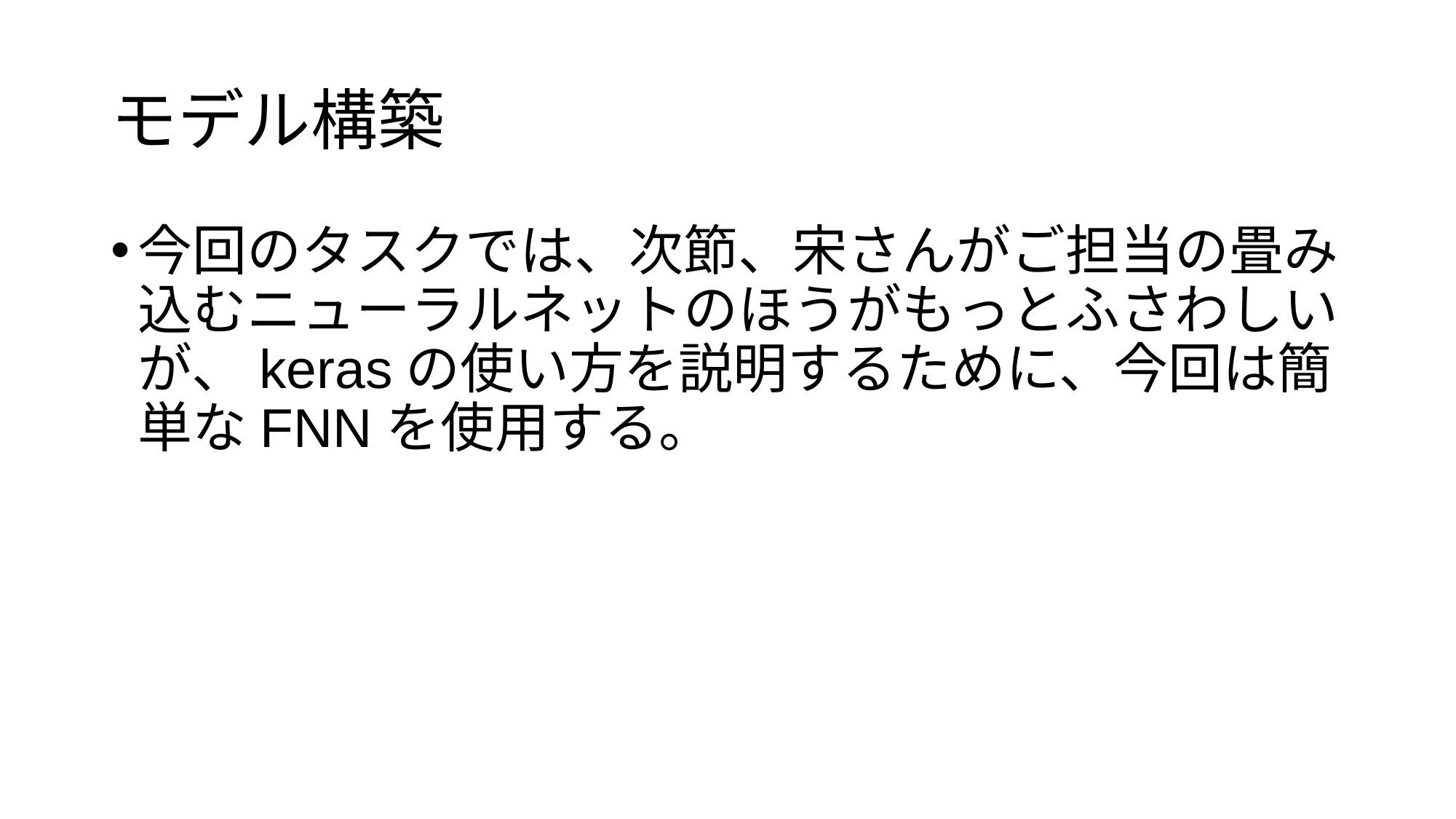

# モデル構築
今回のタスクでは、次節、宋さんがご担当の畳み込むニューラルネットのほうがもっとふさわしいが、kerasの使い方を説明するために、今回は簡単なFNNを使用する。